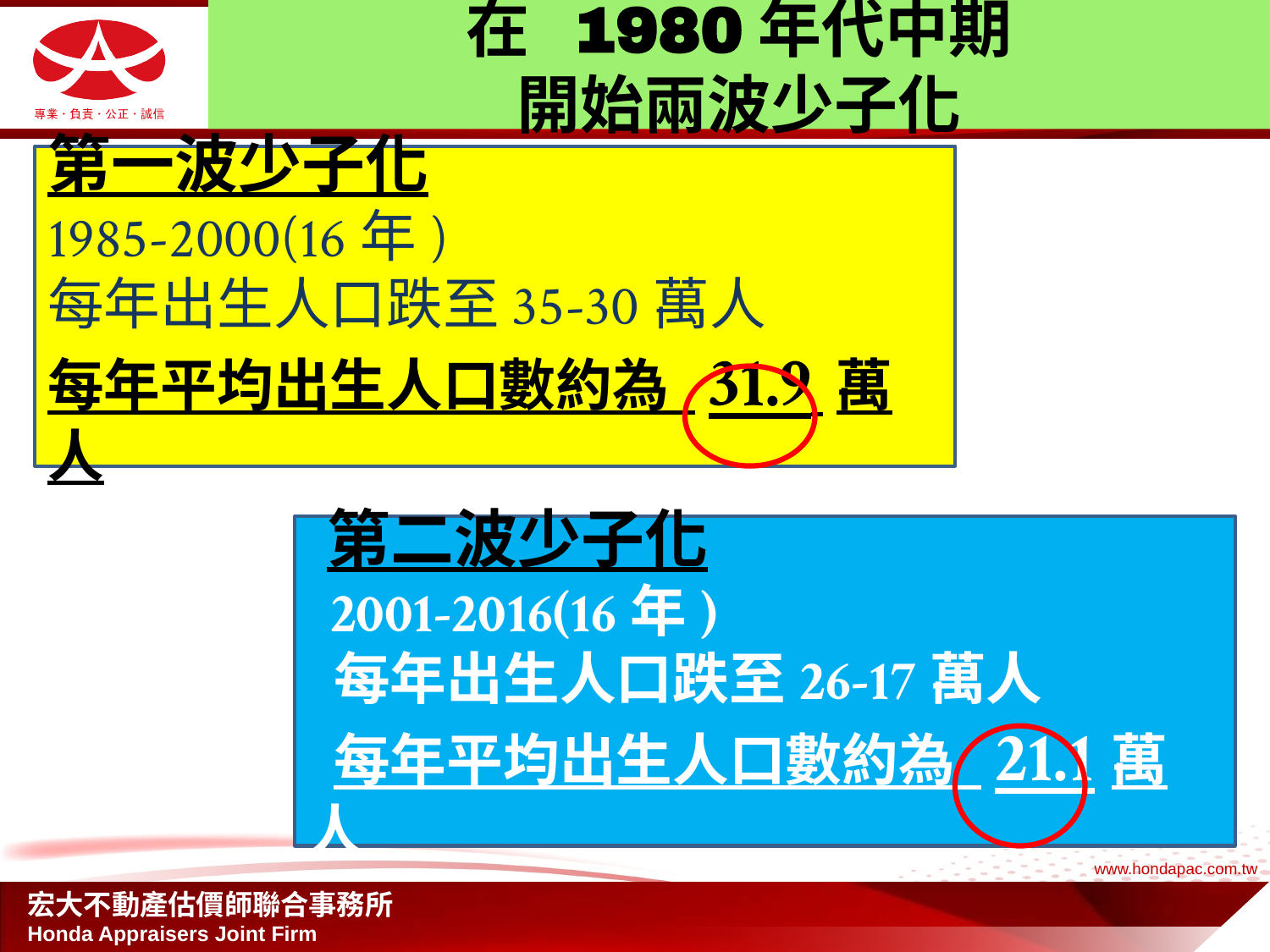

# 在  1980年代中期 開始兩波少子化

第一波少子化
1985-2000(16年)
每年出生人口跌至35-30萬人
每年平均出生人口數約為  31.9 萬人

 第二波少子化
  2001-2016(16年)
 每年出生人口跌至26-17萬人
 每年平均出生人口數約為  21.1萬人